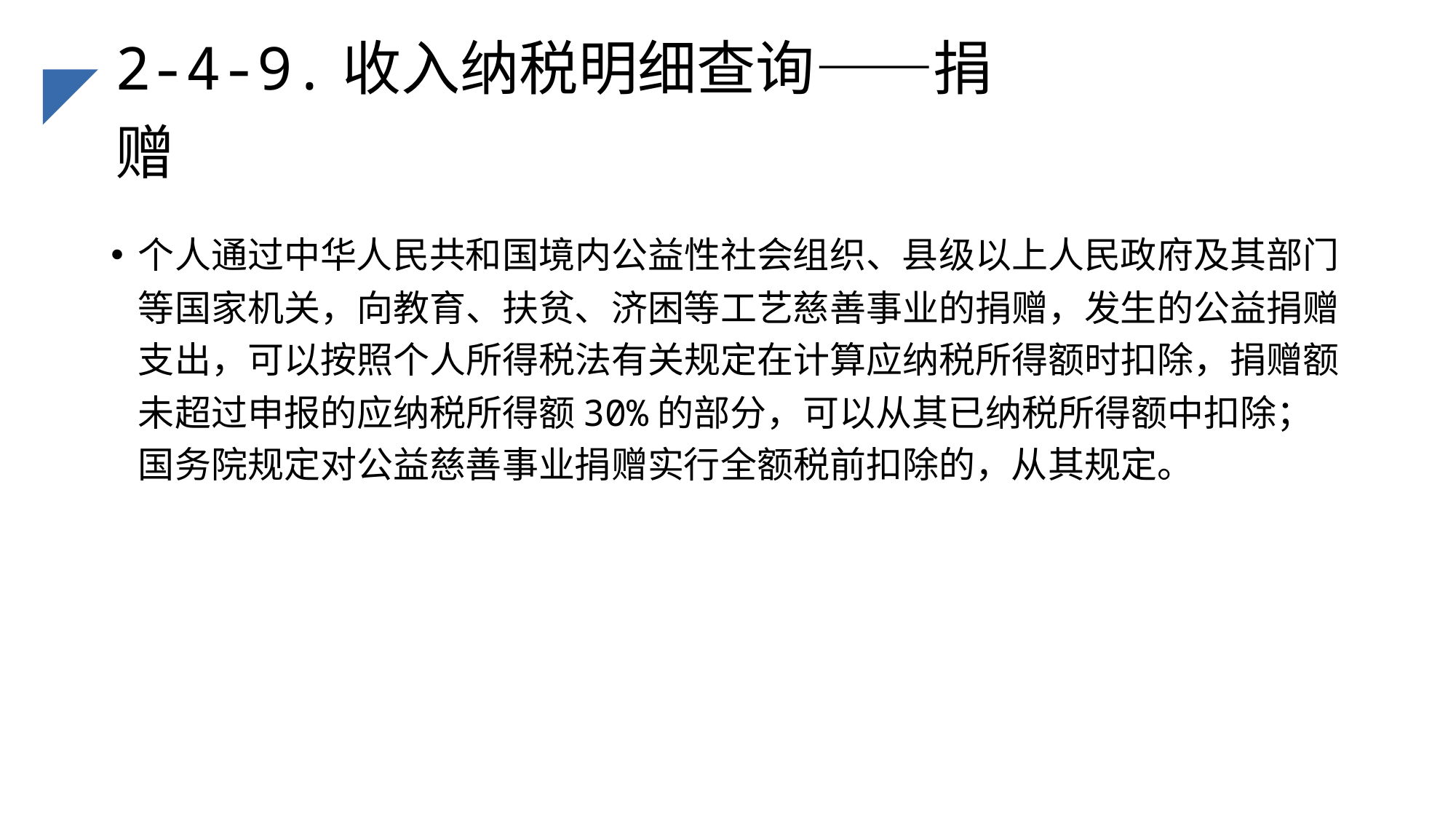

# 2-4-9.收入纳税明细查询——捐赠
个人通过中华人民共和国境内公益性社会组织、县级以上人民政府及其部门等国家机关，向教育、扶贫、济困等工艺慈善事业的捐赠，发生的公益捐赠支出，可以按照个人所得税法有关规定在计算应纳税所得额时扣除，捐赠额未超过申报的应纳税所得额30%的部分，可以从其已纳税所得额中扣除；国务院规定对公益慈善事业捐赠实行全额税前扣除的，从其规定。